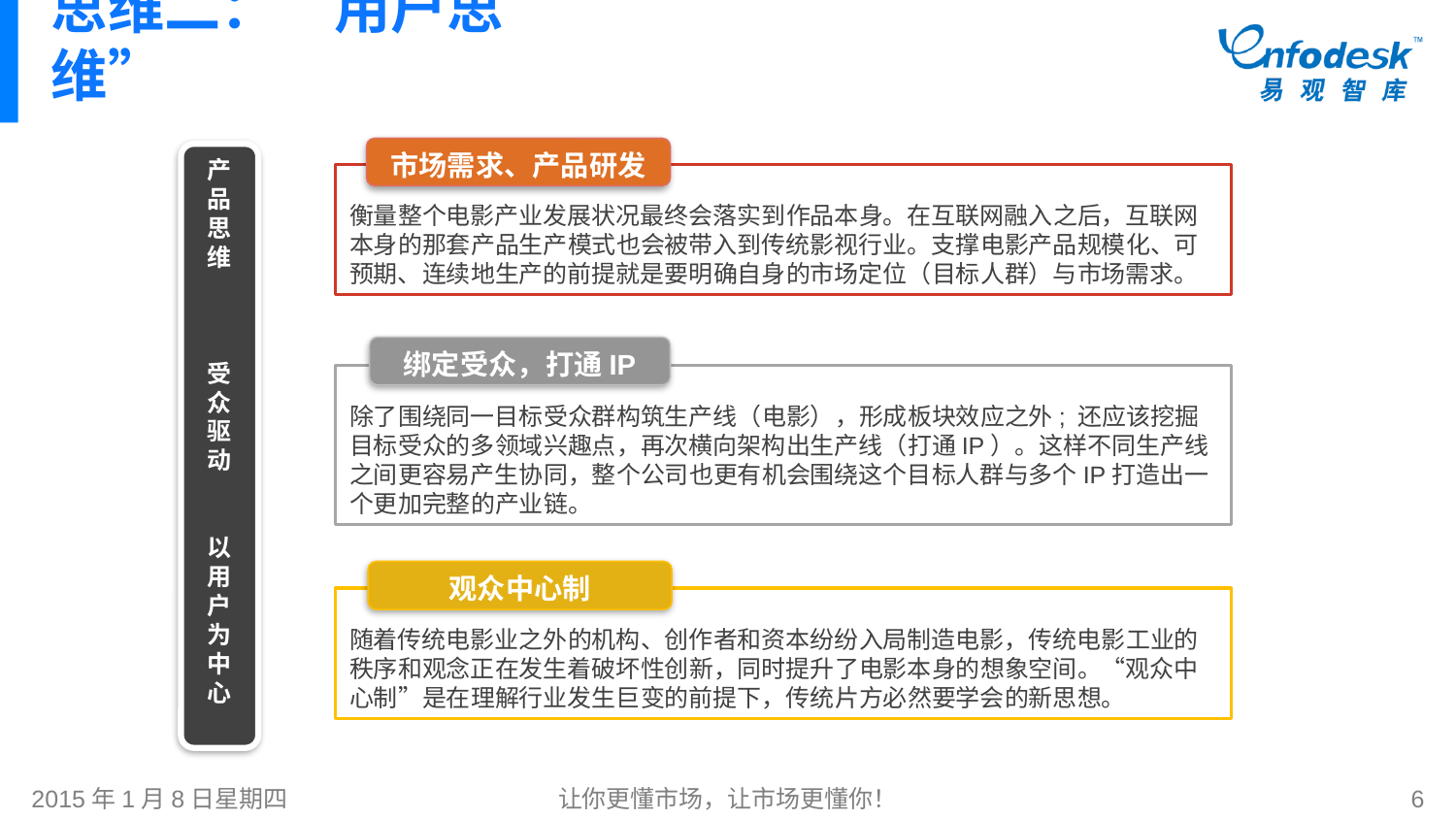

# 思维二：“用户思维”
市场需求、产品研发
产品思维

受众驱动

以用户为中心

衡量整个电影产业发展状况最终会落实到作品本身。在互联网融入之后，互联网本身的那套产品生产模式也会被带入到传统影视行业。支撑电影产品规模化、可预期、连续地生产的前提就是要明确自身的市场定位（目标人群）与市场需求。
绑定受众，打通IP

除了围绕同一目标受众群构筑生产线（电影），形成板块效应之外; 还应该挖掘目标受众的多领域兴趣点，再次横向架构出生产线（打通IP）。这样不同生产线之间更容易产生协同，整个公司也更有机会围绕这个目标人群与多个IP打造出一个更加完整的产业链。
观众中心制

随着传统电影业之外的机构、创作者和资本纷纷入局制造电影，传统电影工业的秩序和观念正在发生着破坏性创新，同时提升了电影本身的想象空间。“观众中心制”是在理解行业发生巨变的前提下，传统片方必然要学会的新思想。
2015年1月8日星期四
让你更懂市场，让市场更懂你！
6